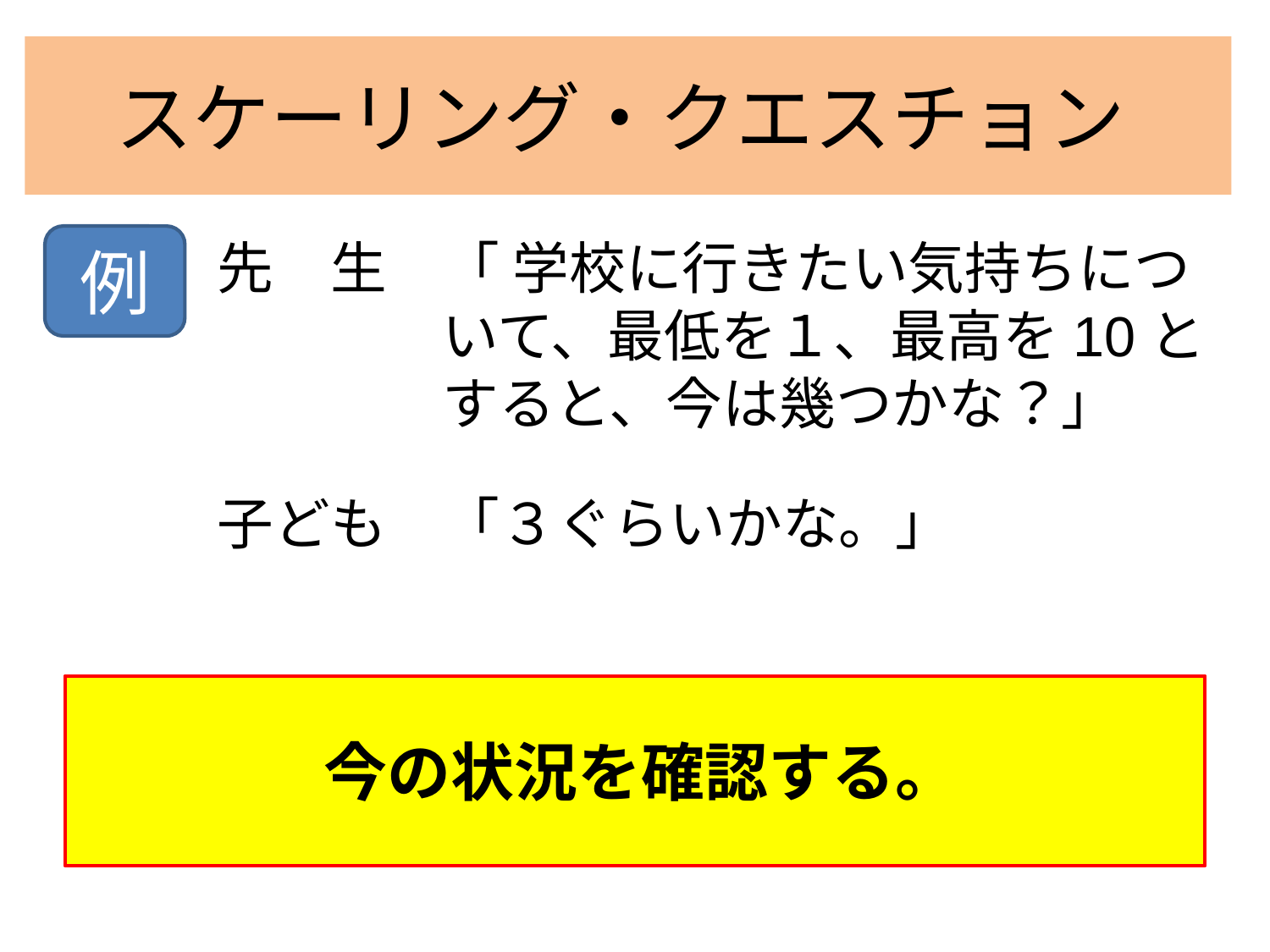

# スケーリング・クエスチョン
例
先　生　「 学校に行きたい気持ちについて、最低を１、最高を10とすると、今は幾つかな？」
子ども　「３ぐらいかな。」
今の状況を確認する。